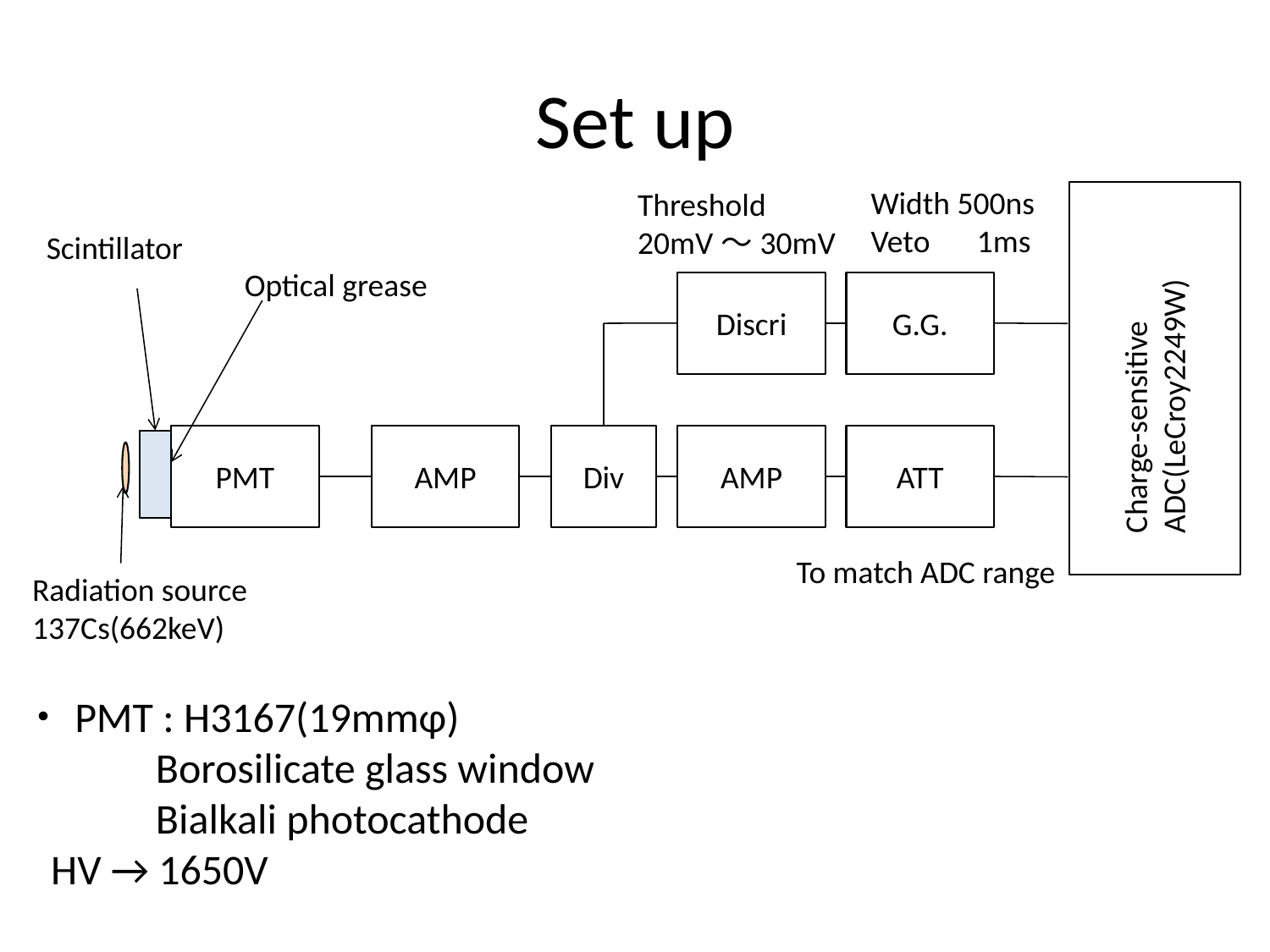

# Set up
Width 500ns
Veto　1ms
Threshold
20mV～30mV

Scintillator
Optical grease
Discri
G.G.
Charge-sensitive ADC(LeCroy2249W)
PMT
AMP
Div
AMP
ATT

To match ADC range
Radiation source 137Cs(662keV)
・PMT : H3167(19mmφ)
              Borosilicate glass window
              Bialkali photocathode
   HV → 1650V